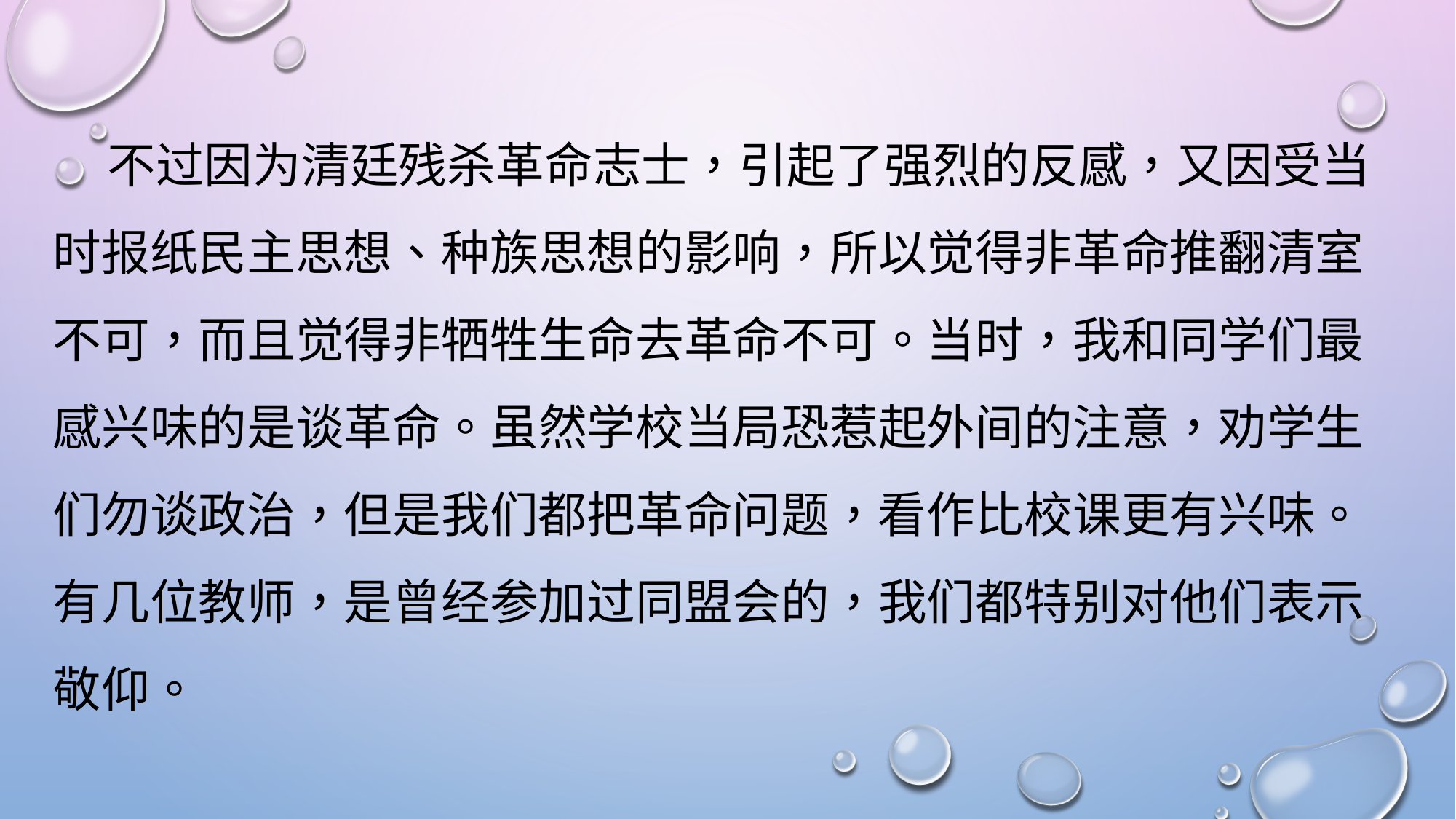

不过因为清廷残杀革命志士，引起了强烈的反感，又因受当时报纸民主思想、种族思想的影响，所以觉得非革命推翻清室不可，而且觉得非牺牲生命去革命不可。当时，我和同学们最感兴味的是谈革命。虽然学校当局恐惹起外间的注意，劝学生们勿谈政治，但是我们都把革命问题，看作比校课更有兴味。有几位教师，是曾经参加过同盟会的，我们都特别对他们表示敬仰。